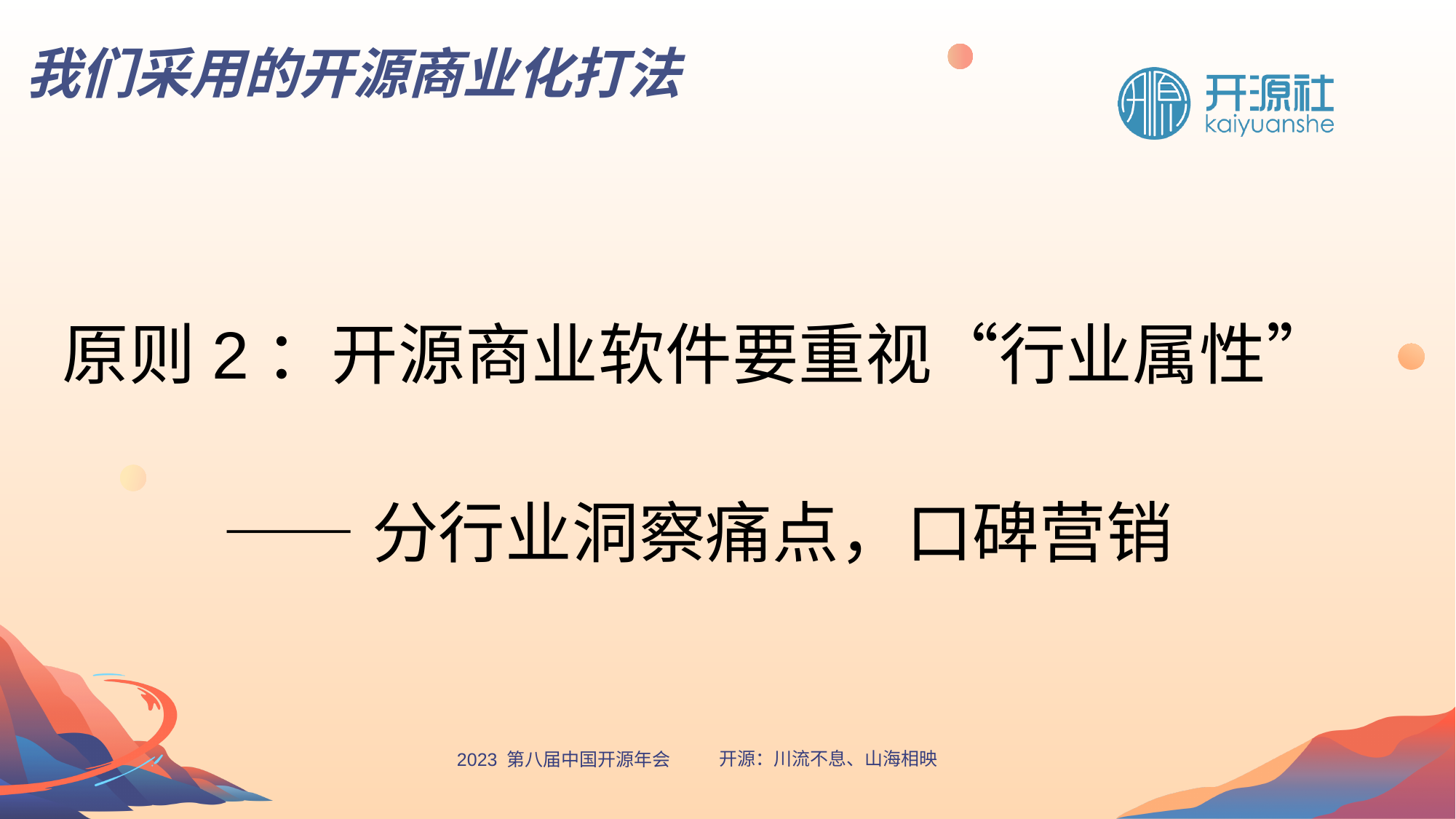

我们采用的开源商业化打法
原则2：开源商业软件要重视“行业属性”

——分行业洞察痛点，口碑营销